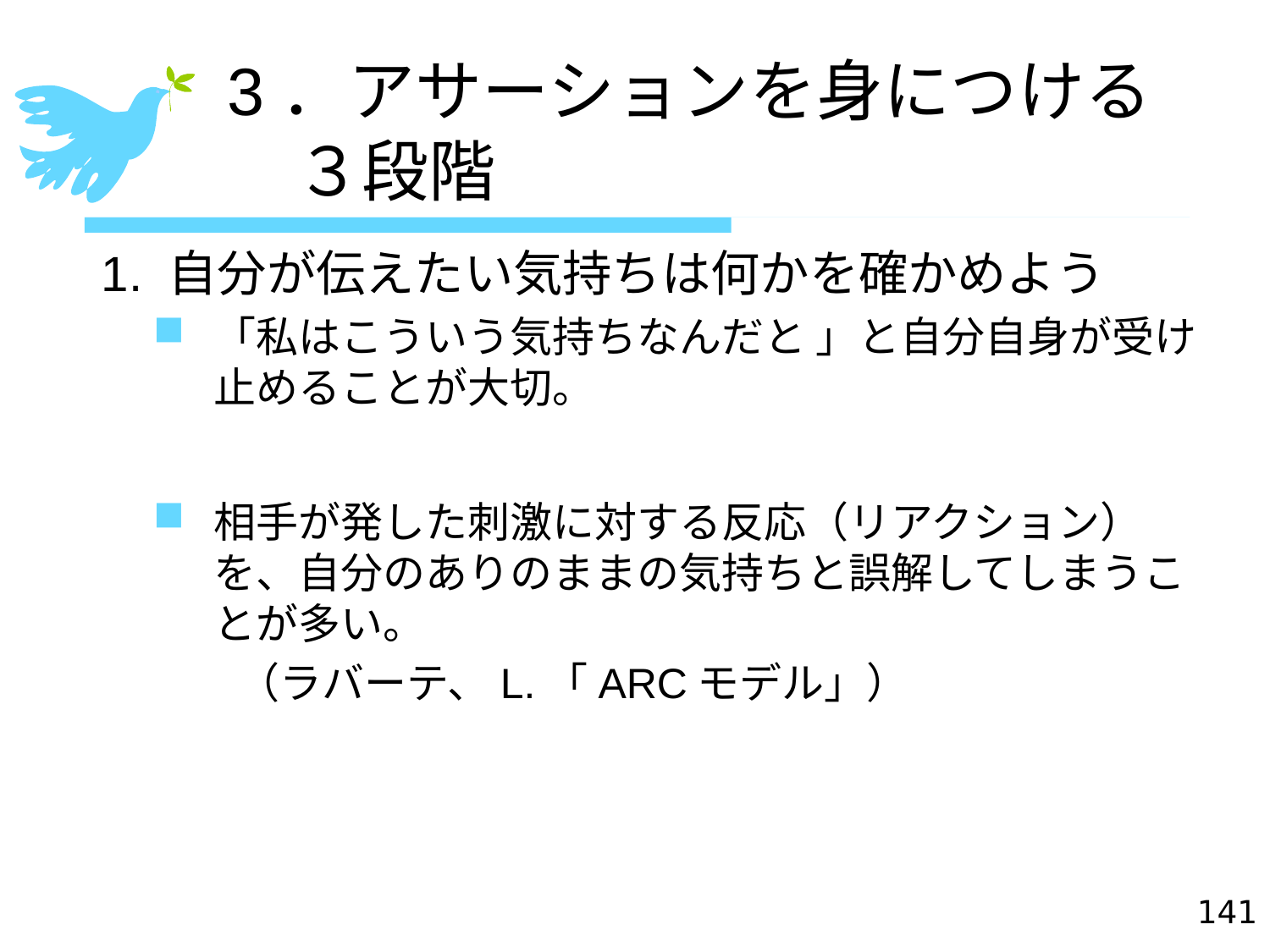

# 3．アサーションを身につける 　３段階
 1. 自分が伝えたい気持ちは何かを確かめよう
「私はこういう気持ちなんだと 」と自分自身が受け止めることが大切。

相手が発した刺激に対する反応（リアクション）を、自分のありのままの気持ちと誤解してしまうことが多い。
　　（ラバーテ、L.「ARCモデル」）

141